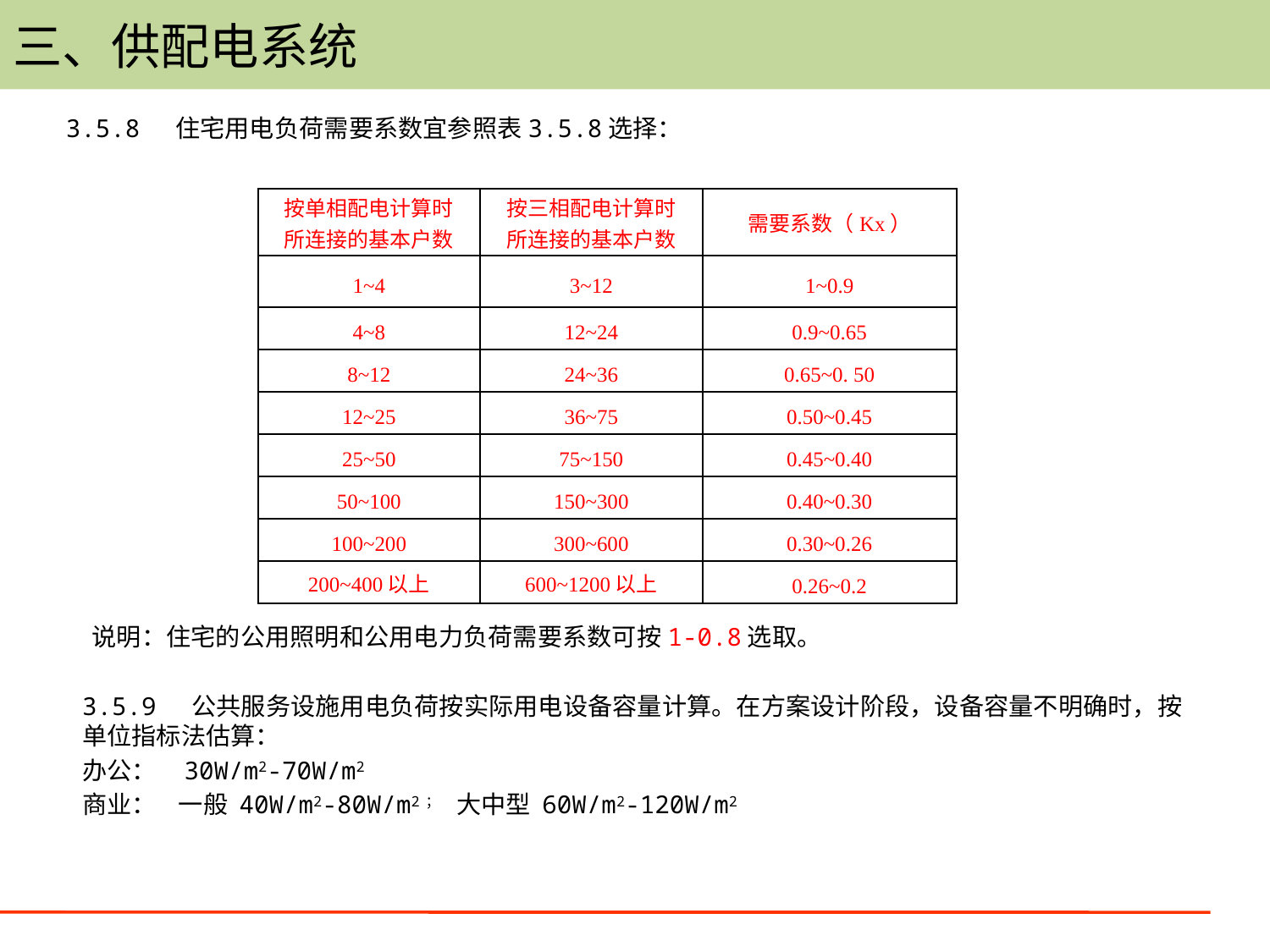

# 三、供配电系统
3.5.8  住宅用电负荷需要系数宜参照表3.5.8选择：

| 按单相配电计算时 所连接的基本户数 | 按三相配电计算时 所连接的基本户数 | 需要系数（Kx） |
| --- | --- | --- |
| 1~4 | 3~12 | 1~0.9 |
| 4~8 | 12~24 | 0.9~0.65 |
| 8~12 | 24~36 | 0.65~0. 50 |
| 12~25 | 36~75 | 0.50~0.45 |
| 25~50 | 75~150 | 0.45~0.40 |
| 50~100 | 150~300 | 0.40~0.30 |
| 100~200 | 300~600 | 0.30~0.26 |
| 200~400以上 | 600~1200以上 | 0.26~0.2 |
说明：住宅的公用照明和公用电力负荷需要系数可按1-0.8选取。
3.5.9  公共服务设施用电负荷按实际用电设备容量计算。在方案设计阶段，设备容量不明确时，按单位指标法估算：
办公：    30W/m2-70W/m2
商业：    一般 40W/m2-80W/m2；   大中型 60W/m2-120W/m2